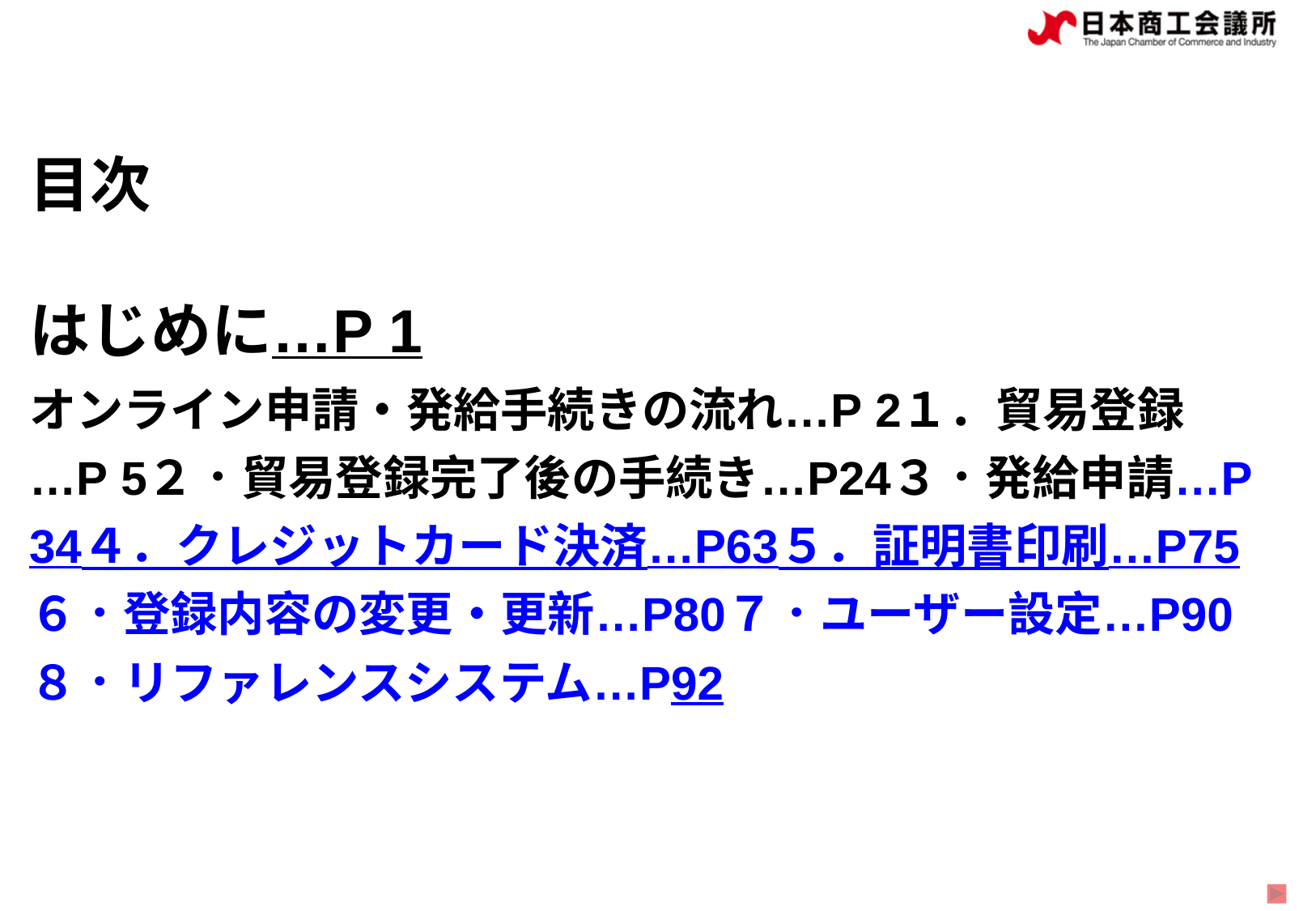

# 目次 はじめに						…P 1 オンライン申請・発給手続きの流れ	…P 2 １．貿易登録					…P 5 ２．貿易登録完了後の手続き		…P24 ３．発給申請					…P34 ４．クレジットカード決済			…P63 ５．証明書印刷					…P75 ６．登録内容の変更・更新			…P80 ７．ユーザー設定				…P90 ８．リファレンスシステム			…P92